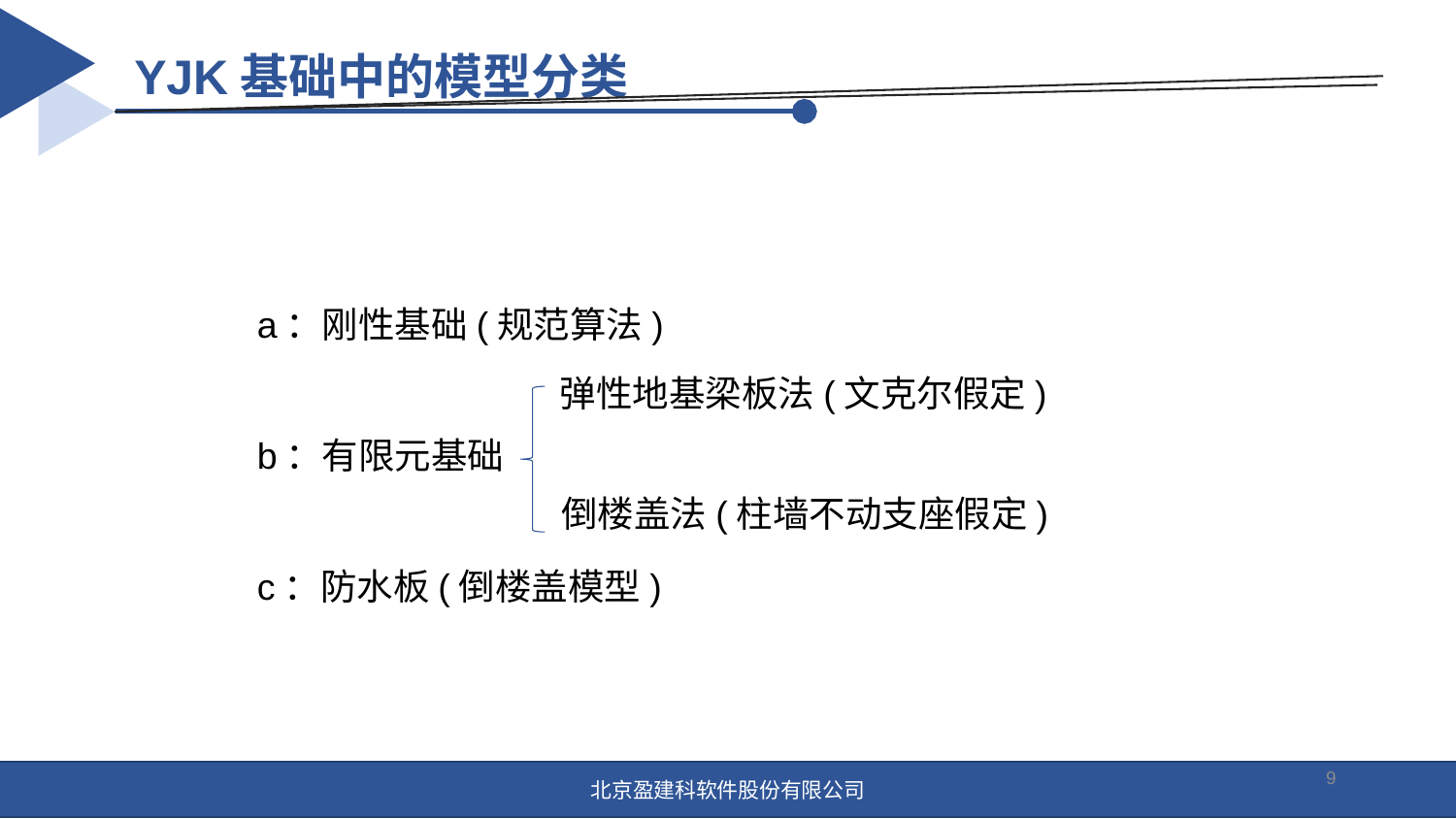

YJK基础中的模型分类

a：刚性基础(规范算法)

b：有限元基础

c：防水板(倒楼盖模型)
弹性地基梁板法(文克尔假定)

倒楼盖法(柱墙不动支座假定)
9